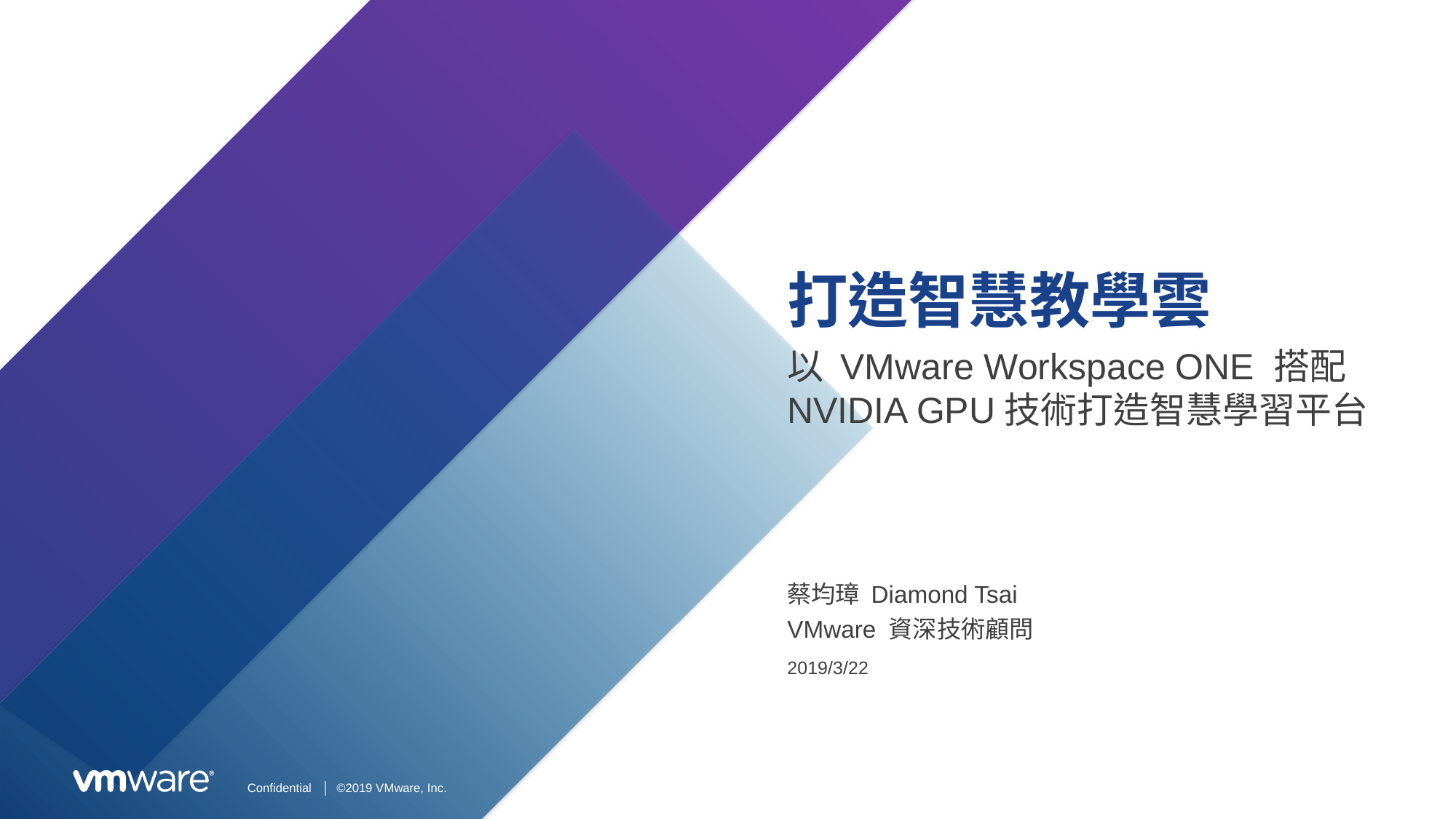

# 打造智慧教學雲
以 VMware Workspace ONE 搭配NVIDIA GPU技術打造智慧學習平台
蔡均璋 Diamond Tsai
VMware 資深技術顧問
2019/3/22